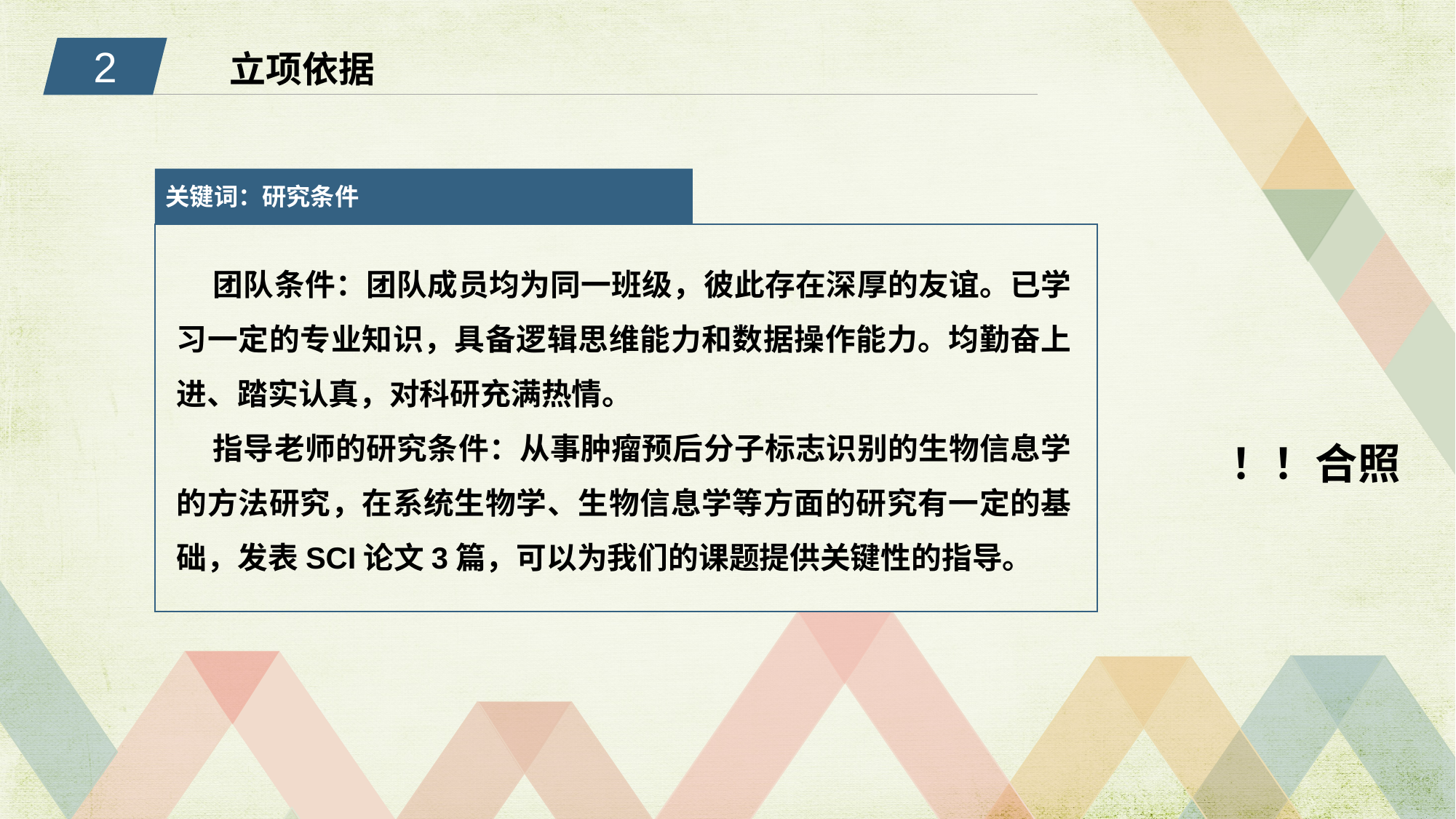

2

立项依据

关键词：研究条件

    团队条件：团队成员均为同一班级，彼此存在深厚的友谊。已学习一定的专业知识，具备逻辑思维能力和数据操作能力。均勤奋上进、踏实认真，对科研充满热情。
    指导老师的研究条件：从事肿瘤预后分子标志识别的生物信息学的方法研究，在系统生物学、生物信息学等方面的研究有一定的基础，发表SCI论文3篇，可以为我们的课题提供关键性的指导。

！！合照